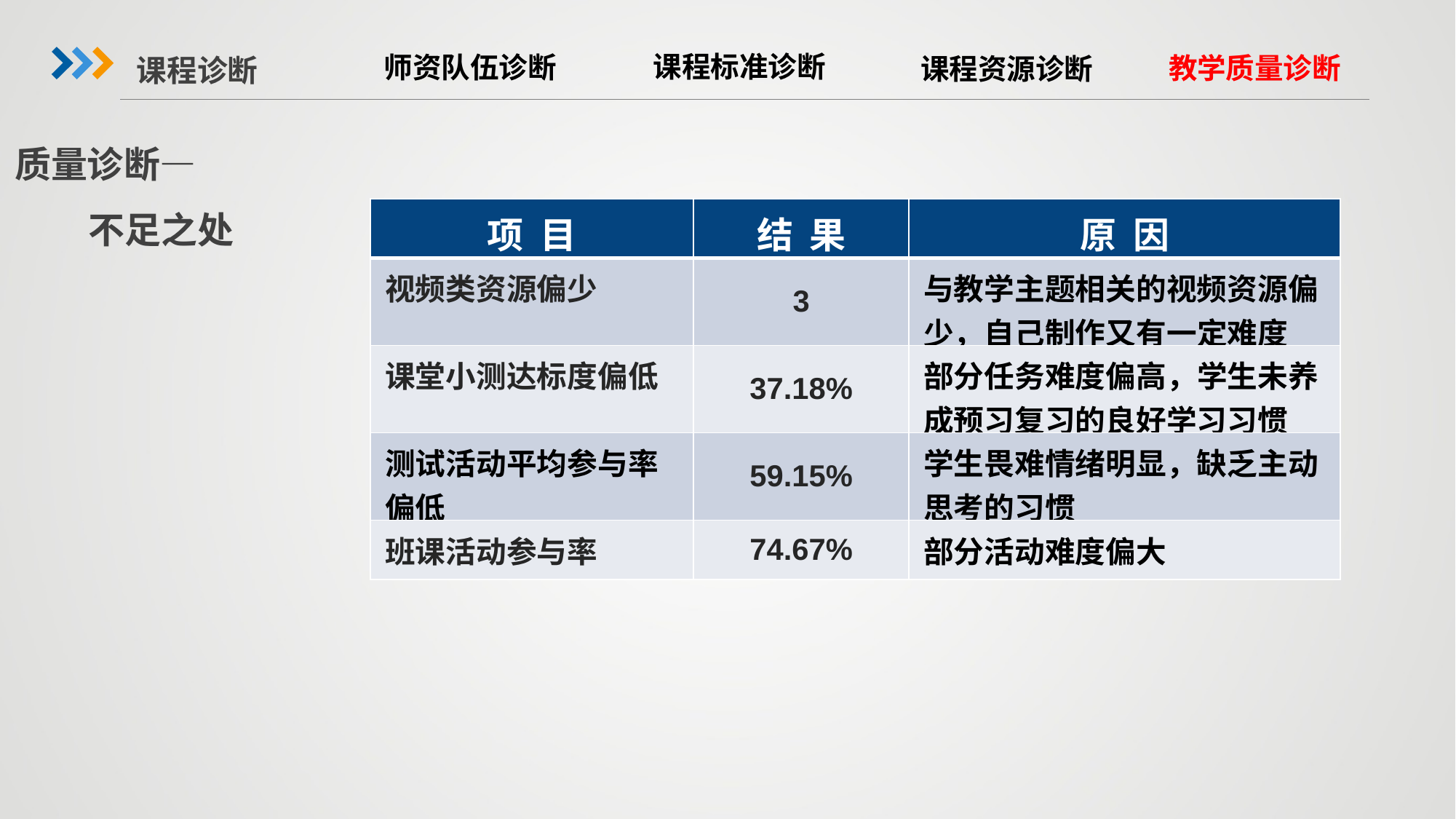

课程诊断
课程标准诊断
师资队伍诊断
课程资源诊断
教学质量诊断
质量诊断—
        不足之处
| 项 目 | 结 果 | 原 因 |
| --- | --- | --- |
| 视频类资源偏少 | 3 | 与教学主题相关的视频资源偏少，自己制作又有一定难度 |
| 课堂小测达标度偏低 | 37.18% | 部分任务难度偏高，学生未养成预习复习的良好学习习惯 |
| 测试活动平均参与率偏低 | 59.15% | 学生畏难情绪明显，缺乏主动思考的习惯 |
| 班课活动参与率 | 74.67% | 部分活动难度偏大 |